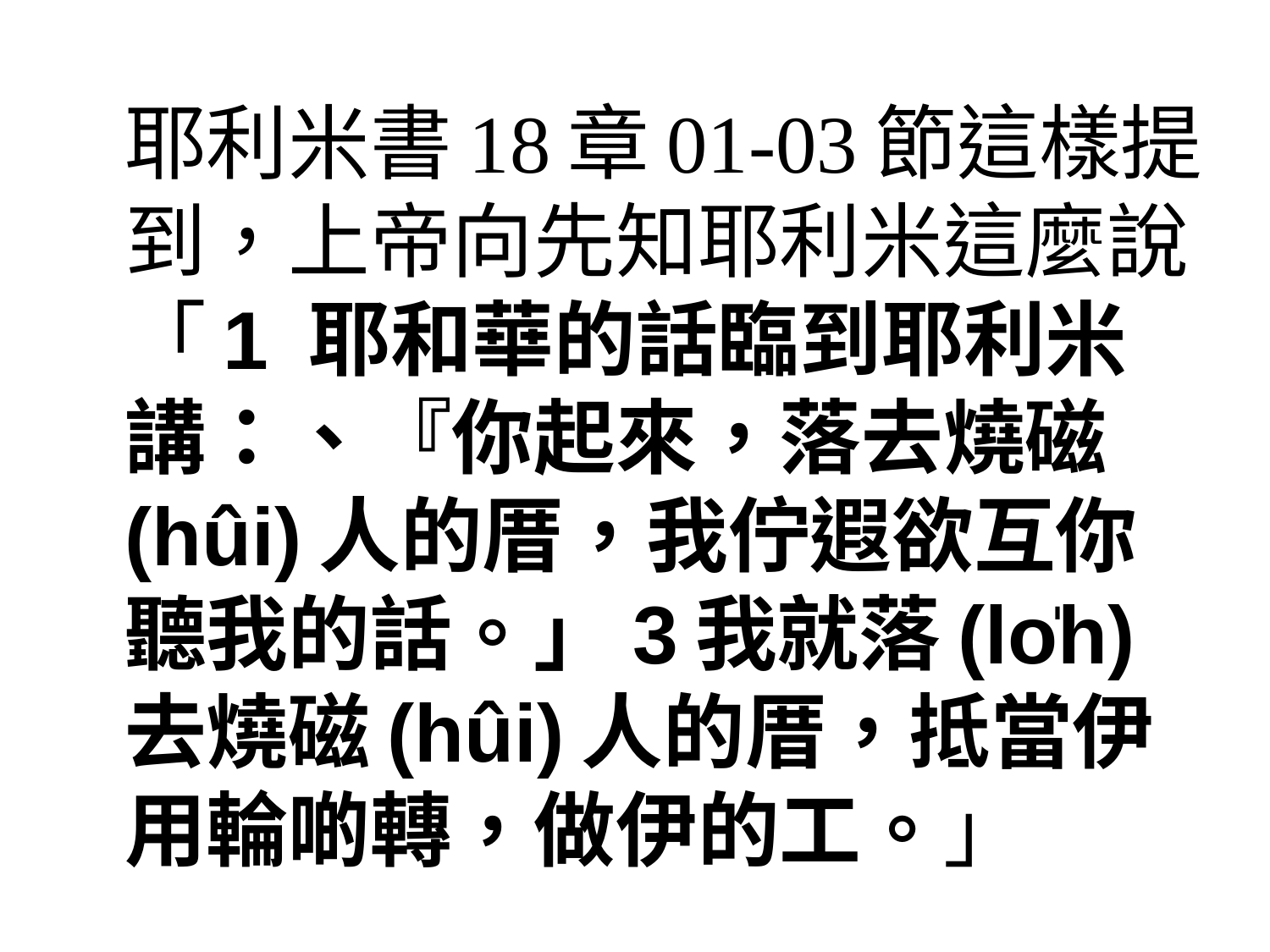

耶利米書18章01-03節這樣提到，上帝向先知耶利米這麼說「1 耶和華的話臨到耶利米講：、『你起來，落去燒磁(hûi)人的厝，我佇遐欲互你聽我的話。」3我就落(lo̍h)去燒磁(hûi)人的厝，抵當伊用輪啲轉，做伊的工。」